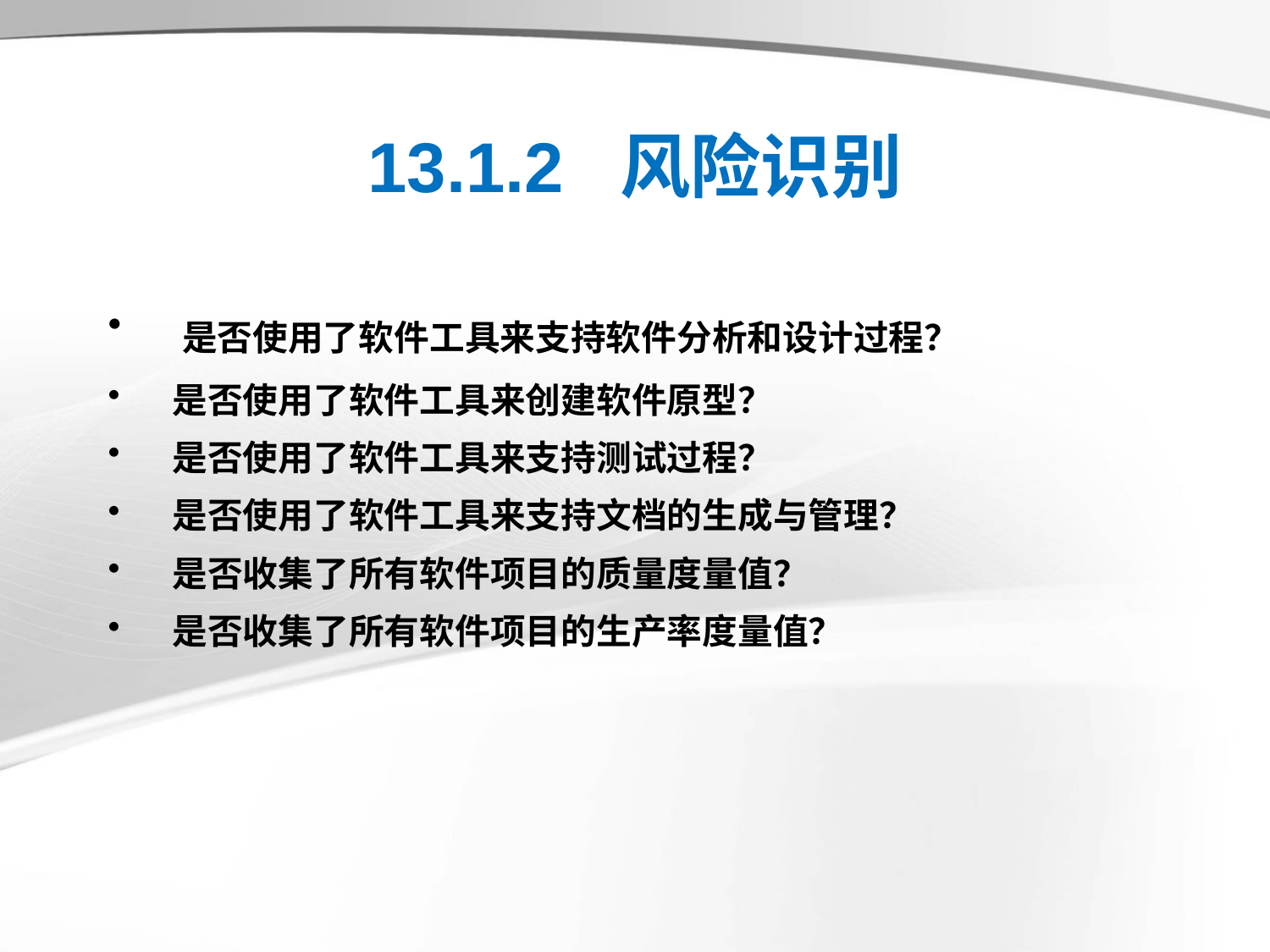

# 13.1.2  风险识别
 是否使用了软件工具来支持软件分析和设计过程？
 是否使用了软件工具来创建软件原型？
 是否使用了软件工具来支持测试过程？
 是否使用了软件工具来支持文档的生成与管理？
 是否收集了所有软件项目的质量度量值？
 是否收集了所有软件项目的生产率度量值？